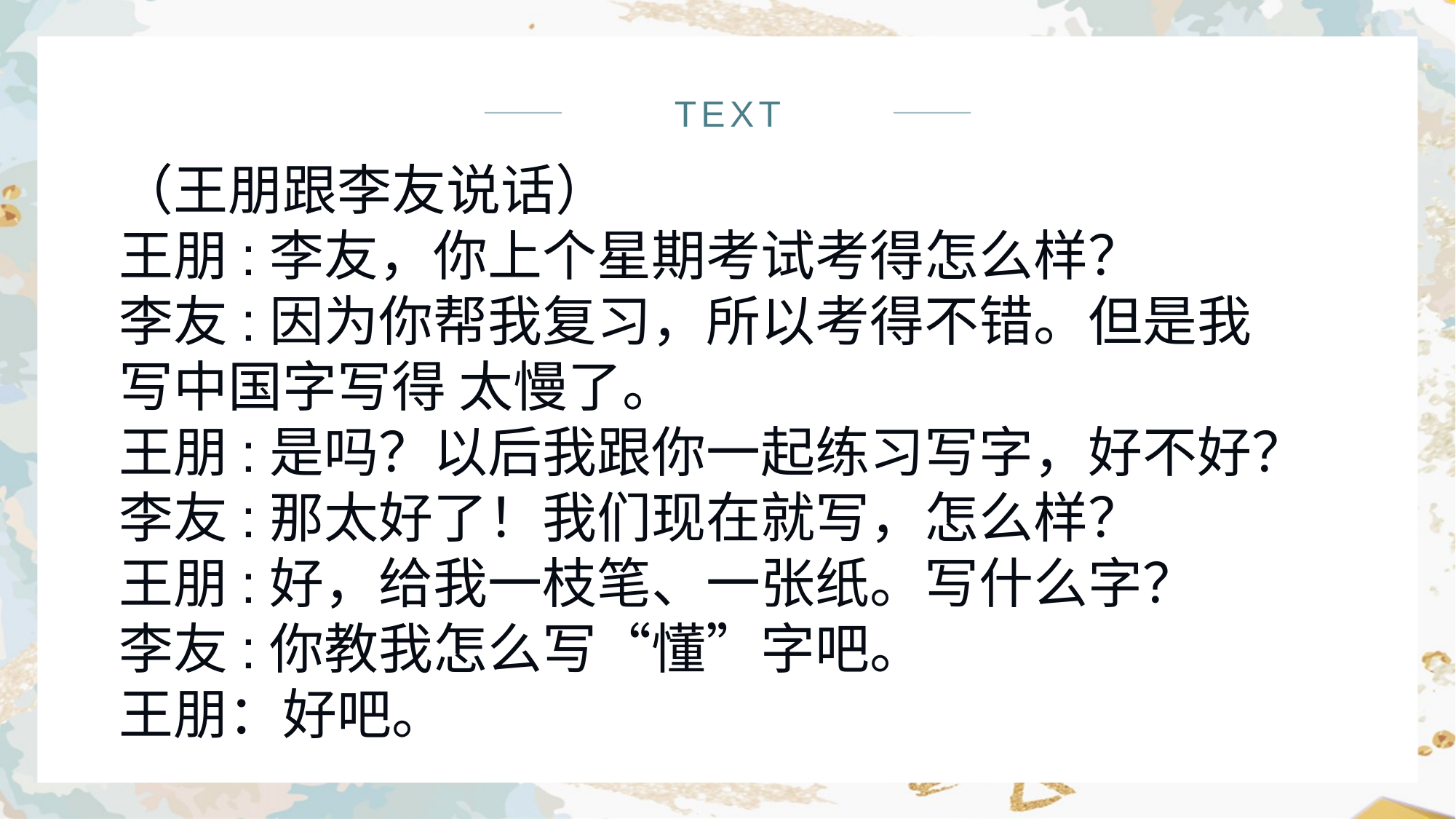

TEXT
（王朋跟李友说话）
王朋:李友，你上个星期考试考得怎么样？
李友:因为你帮我复习，所以考得不错。但是我写中国字写得 太慢了。
王朋:是吗？以后我跟你一起练习写字，好不好？
李友:那太好了！我们现在就写，怎么样？
王朋:好，给我一枝笔、一张纸。写什么字？
李友:你教我怎么写“懂”字吧。
王朋：好吧。